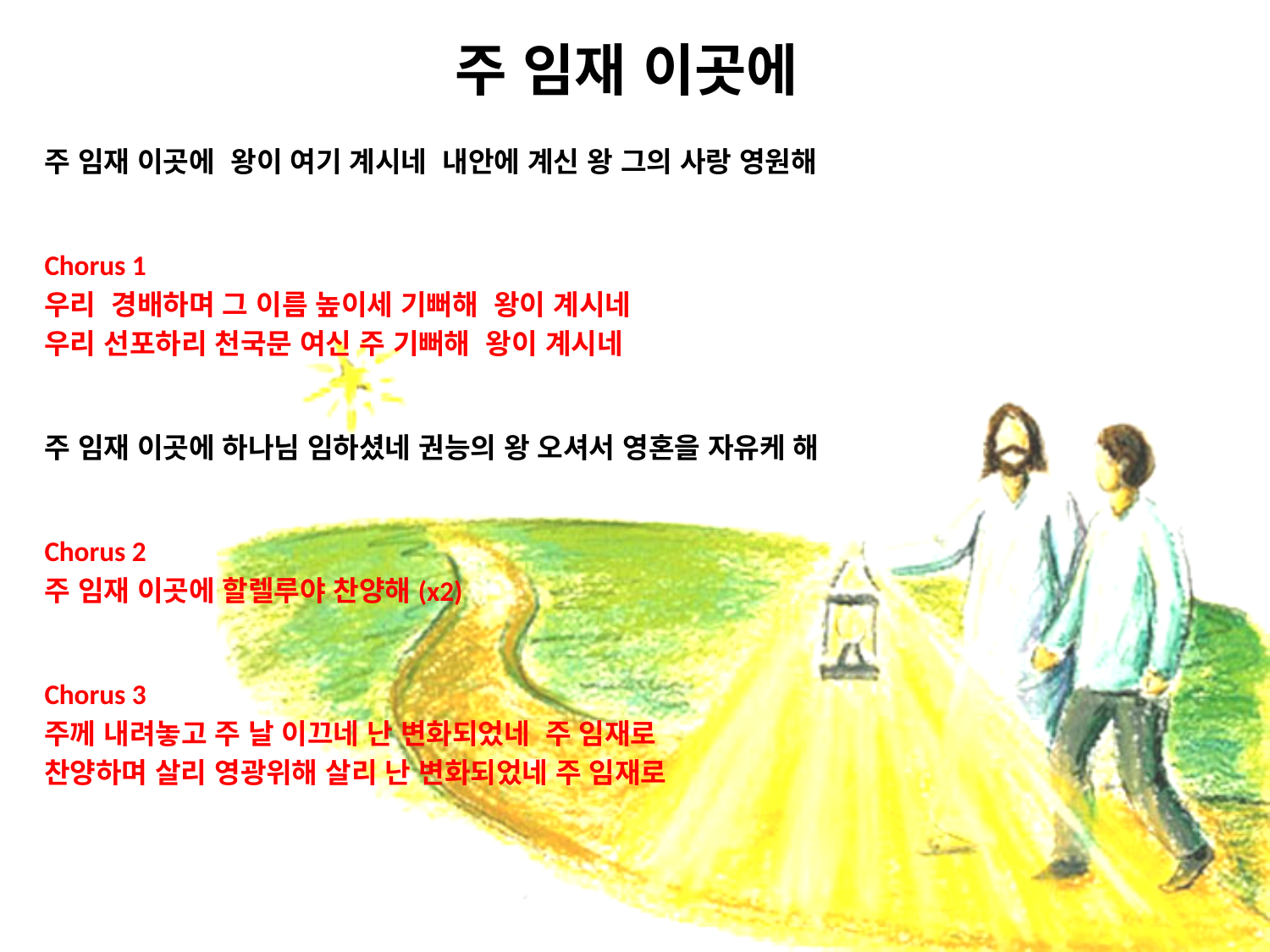

# 주 임재 이곳에
주 임재 이곳에  왕이 여기 계시네  내안에 계신 왕 그의 사랑 영원해

Chorus 1
우리  경배하며 그 이름 높이세 기뻐해  왕이 계시네
우리 선포하리 천국문 여신 주 기뻐해  왕이 계시네

주 임재 이곳에 하나님 임하셨네 권능의 왕 오셔서 영혼을 자유케 해

Chorus 2
주 임재 이곳에 할렐루야 찬양해(x2)

Chorus 3
주께 내려놓고 주 날 이끄네 난 변화되었네  주 임재로
찬양하며 살리 영광위해 살리 난 변화되었네 주 임재로